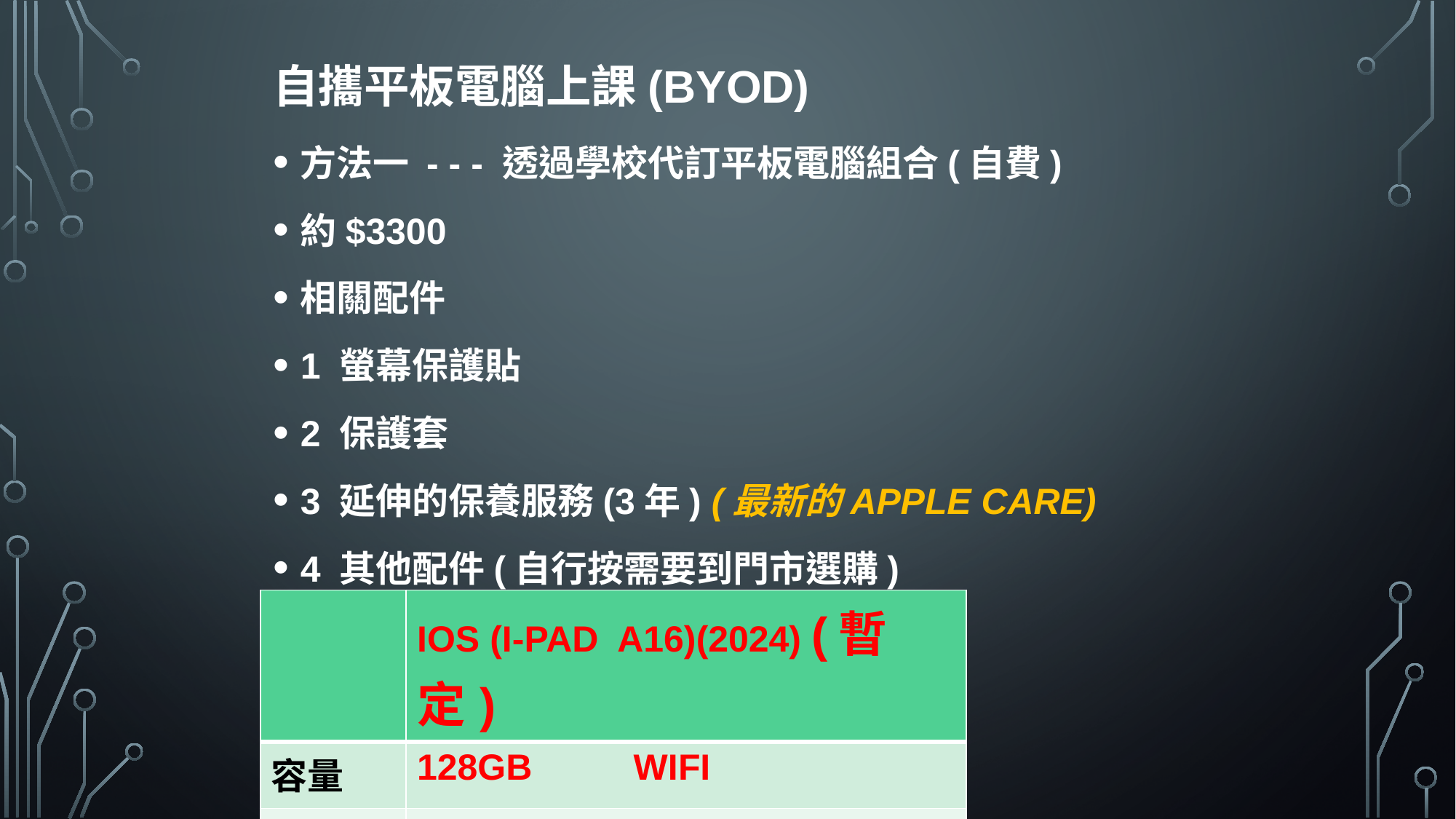

# 自攜平板電腦上課(BYOD)
方法一 - - - 透過學校代訂平板電腦組合(自費)
約$3300
相關配件
1 螢幕保護貼
2 保護套
3 延伸的保養服務(3年) (最新的APPLE CARE)
4 其他配件(自行按需要到門市選購)

|  | IOS (I-PAD A16)(2024) (暫定) |
| --- | --- |
| 容量 | 128GB WIFI |
| 螢幕 | 11寸 |